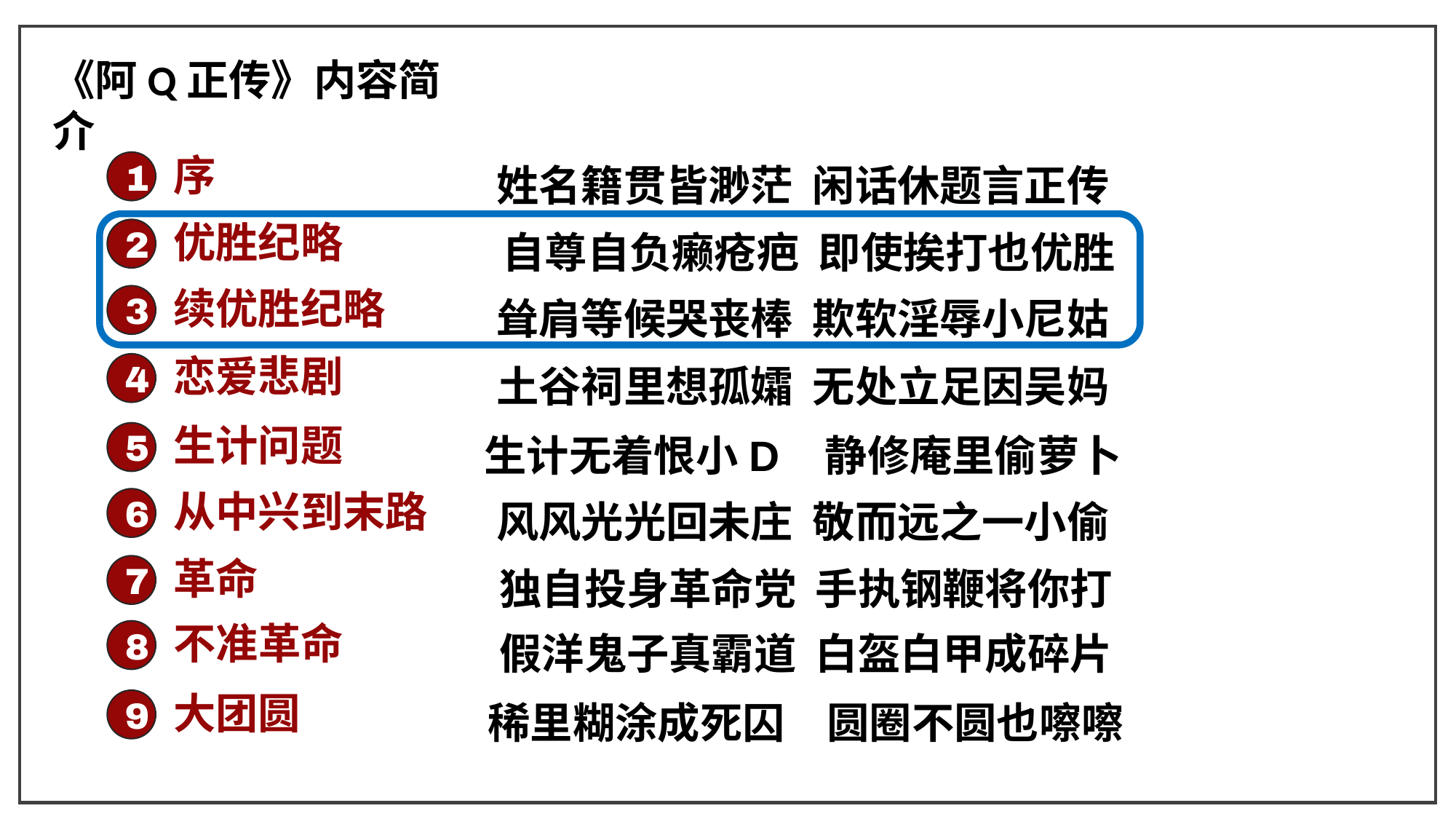

《阿Q正传》内容简介
序
1
姓名籍贯皆渺茫  闲话休题言正传
优胜纪略
2
自尊自负癞疮疤  即使挨打也优胜

续优胜纪略
3
耸肩等候哭丧棒  欺软淫辱小尼姑
恋爱悲剧
4
土谷祠里想孤孀  无处立足因吴妈
生计问题
5
生计无着恨小D   静修庵里偷萝卜
从中兴到末路
6
风风光光回未庄  敬而远之一小偷
革命
7
独自投身革命党  手执钢鞭将你打
不准革命
8
假洋鬼子真霸道  白盔白甲成碎片
大团圆
9
稀里糊涂成死囚　圆圈不圆也嚓嚓